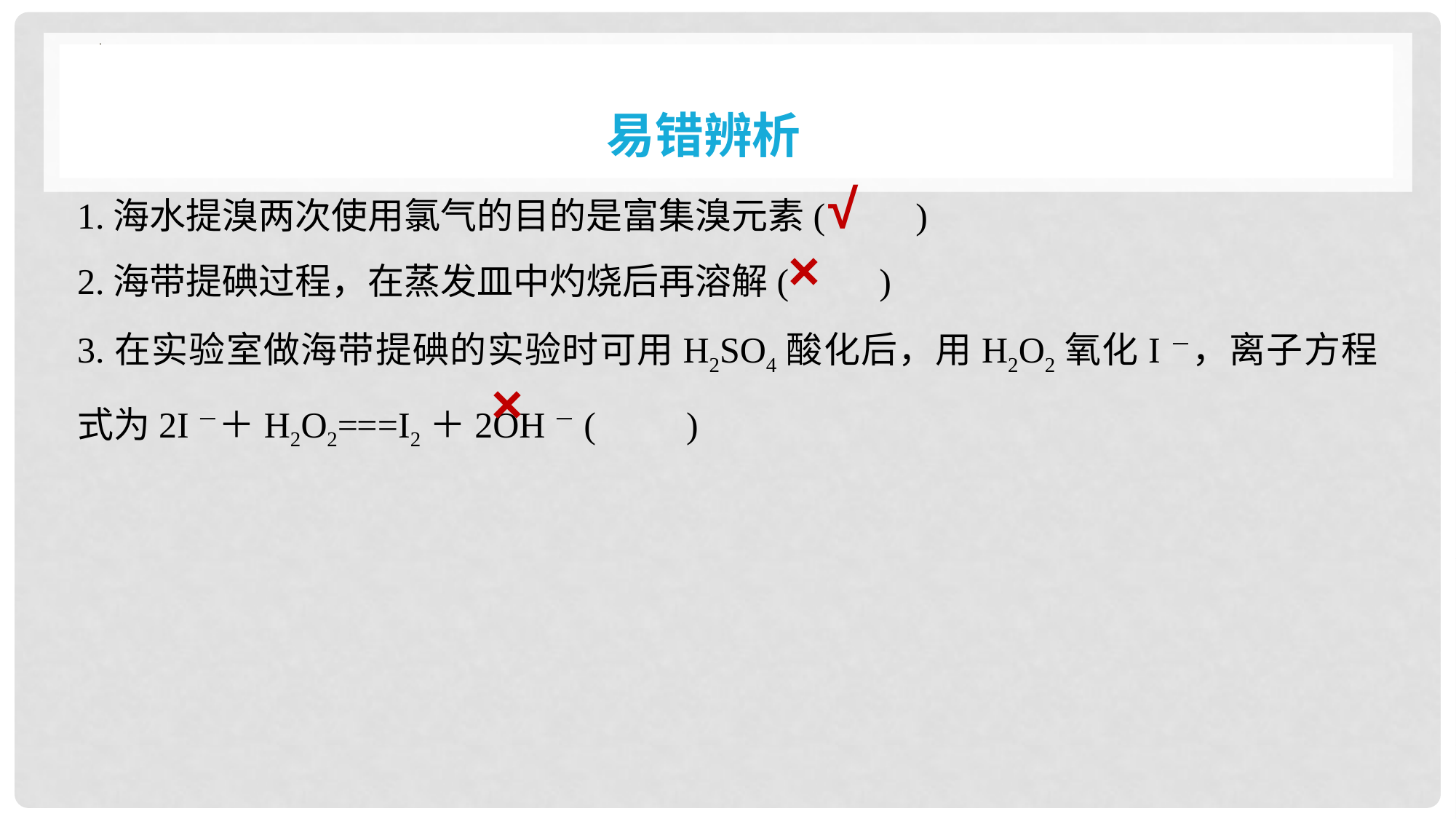

易错辨析
1.海水提溴两次使用氯气的目的是富集溴元素(　　)
2.海带提碘过程，在蒸发皿中灼烧后再溶解(　　)
3.在实验室做海带提碘的实验时可用H2SO4酸化后，用H2O2氧化I－，离子方程式为2I－＋H2O2===I2＋2OH－(　　)
√
×
×